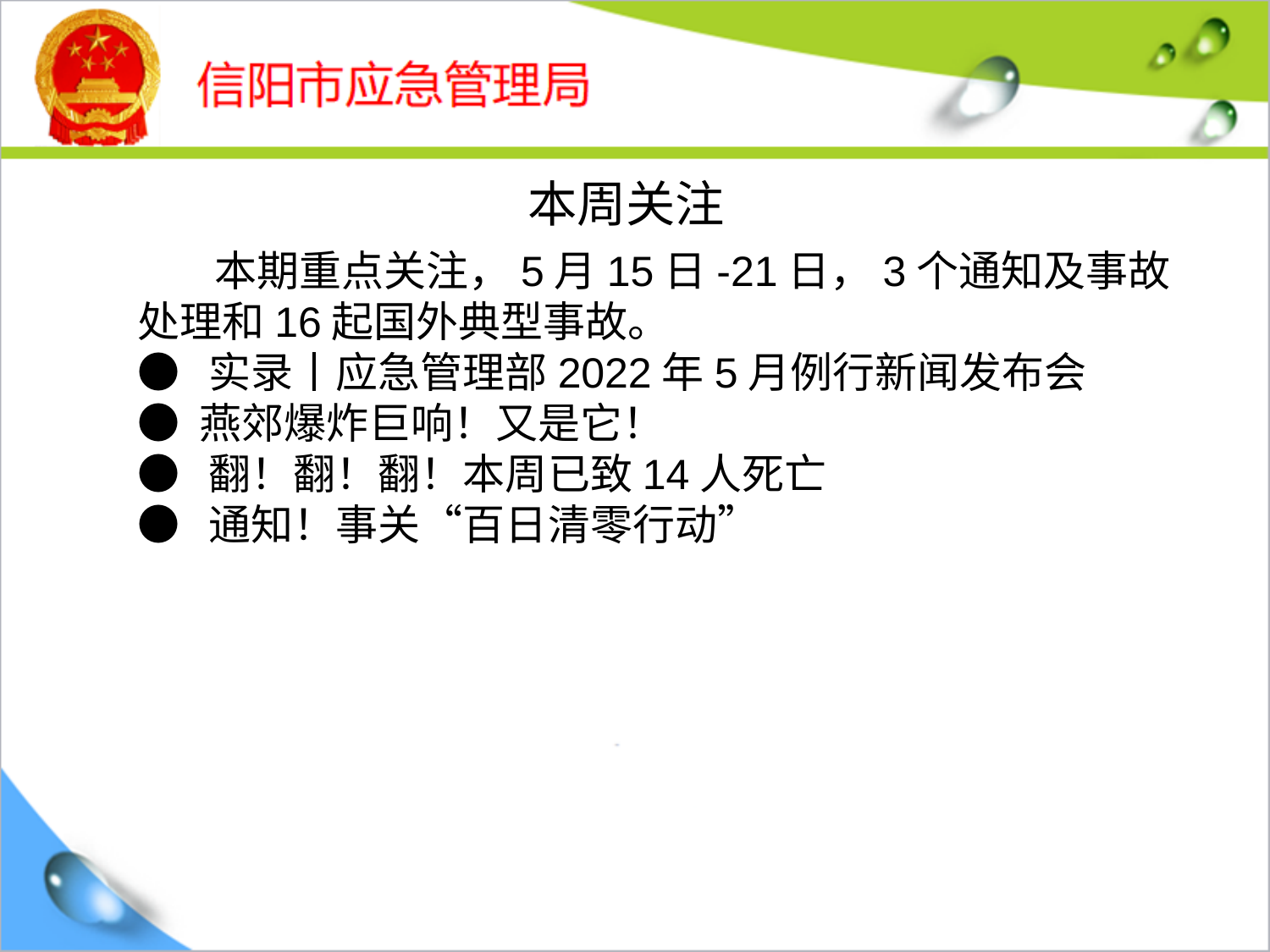

本周关注
       本期重点关注，5月15日-21日，3个通知及事故处理和16起国外典型事故。
●  实录丨应急管理部2022年5月例行新闻发布会
● 燕郊爆炸巨响！又是它！
●  翻！翻！翻！本周已致14人死亡
●  通知！事关“百日清零行动”